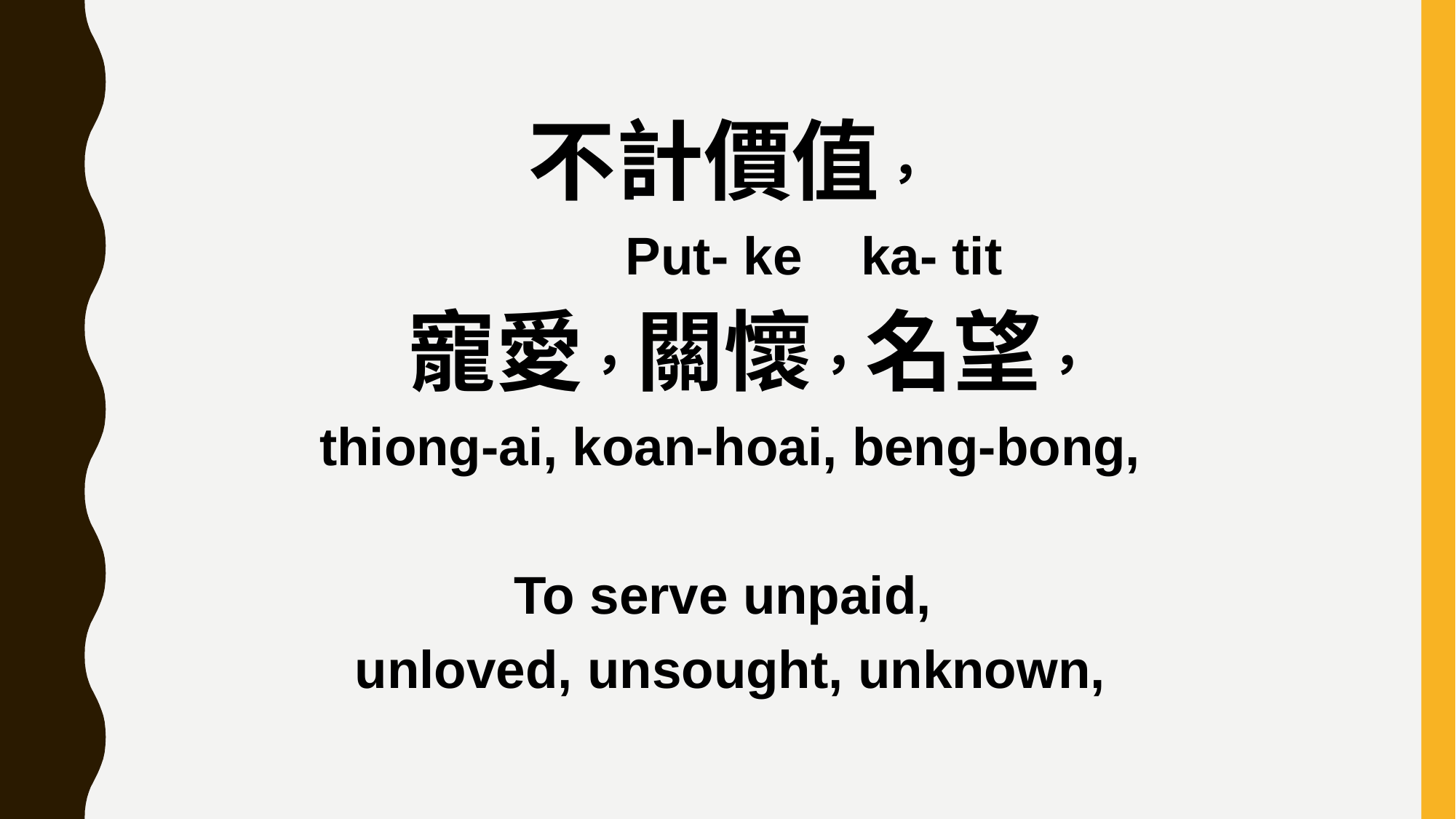

不計價值，
                             Put- ke    ka- tit
 寵愛，關懷，名望，
thiong-ai, koan-hoai, beng-bong,

To serve unpaid,
unloved, unsought, unknown,